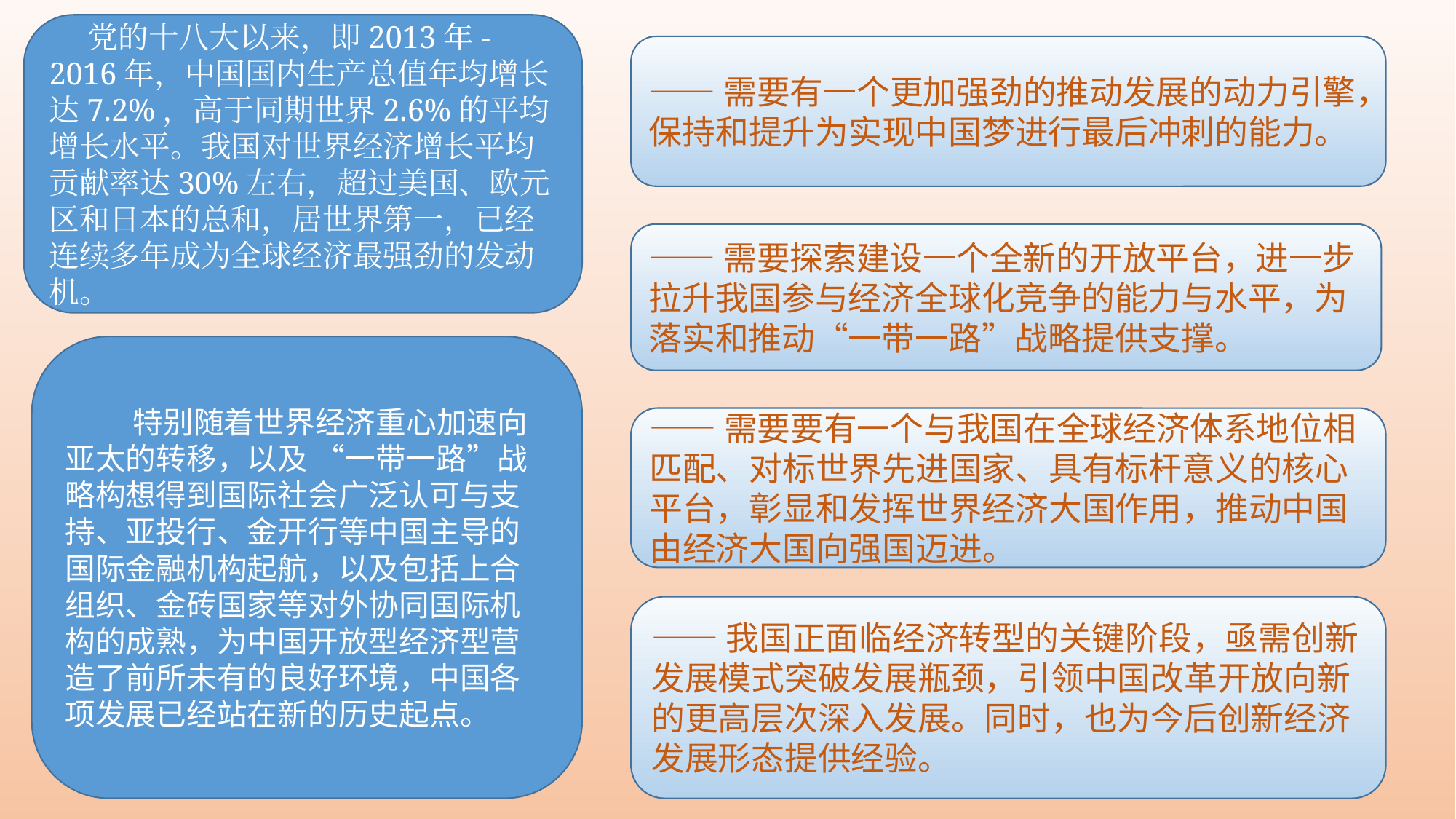

党的十八大以来，即2013年-2016年，中国国内生产总值年均增长达7.2%，高于同期世界2.6%的平均增长水平。我国对世界经济增长平均贡献率达30%左右，超过美国、欧元区和日本的总和，居世界第一，已经连续多年成为全球经济最强劲的发动机。
——需要有一个更加强劲的推动发展的动力引擎，保持和提升为实现中国梦进行最后冲刺的能力。
——需要探索建设一个全新的开放平台，进一步拉升我国参与经济全球化竞争的能力与水平，为落实和推动“一带一路”战略提供支撑。
         特别随着世界经济重心加速向亚太的转移，以及 “一带一路”战略构想得到国际社会广泛认可与支持、亚投行、金开行等中国主导的国际金融机构起航，以及包括上合组织、金砖国家等对外协同国际机构的成熟，为中国开放型经济型营造了前所未有的良好环境，中国各项发展已经站在新的历史起点。
——需要要有一个与我国在全球经济体系地位相匹配、对标世界先进国家、具有标杆意义的核心平台，彰显和发挥世界经济大国作用，推动中国由经济大国向强国迈进。

——我国正面临经济转型的关键阶段，亟需创新发展模式突破发展瓶颈，引领中国改革开放向新的更高层次深入发展。同时，也为今后创新经济发展形态提供经验。